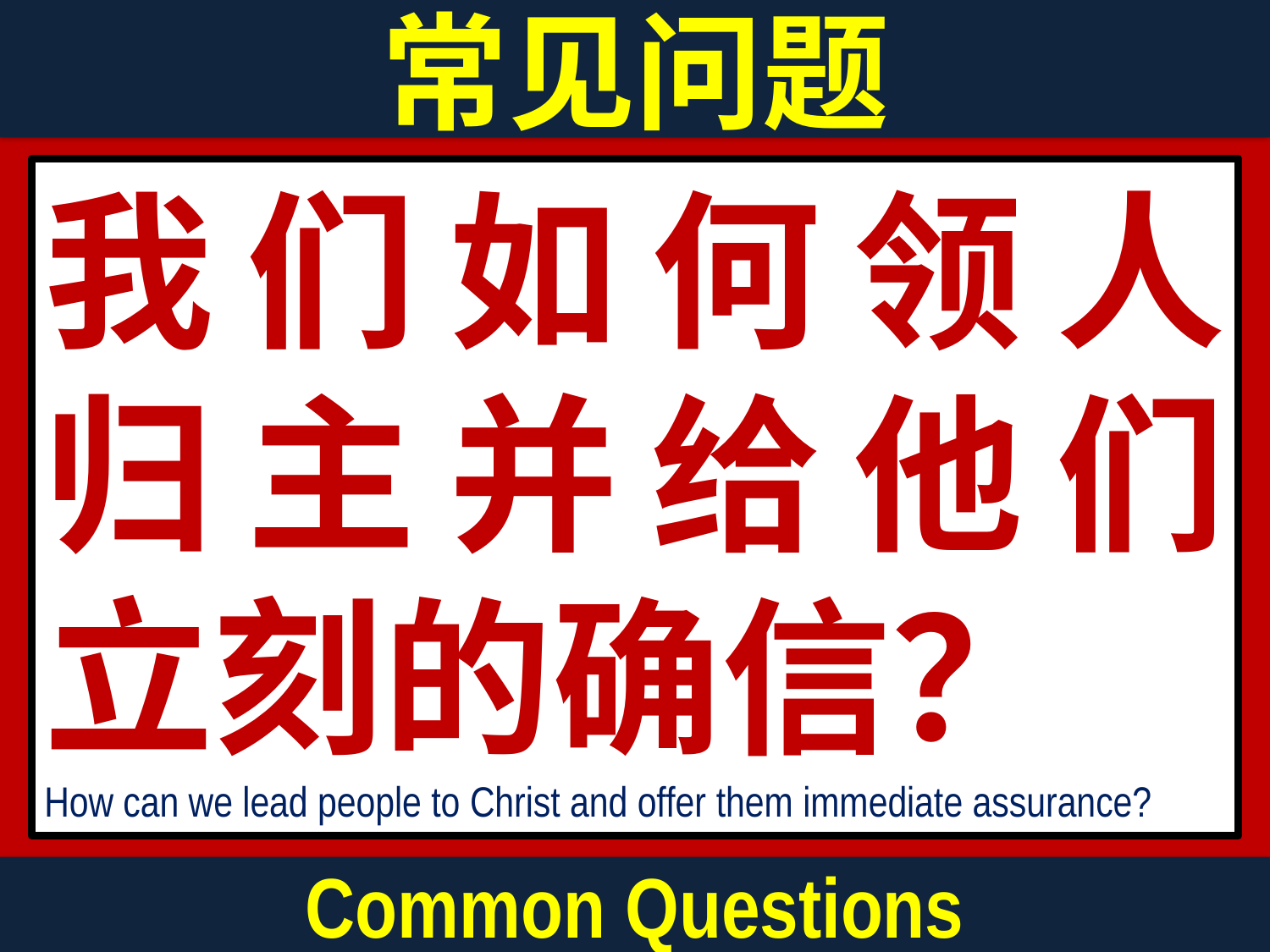

常见问题
我们如何领人归主并给他们立刻的确信？
How can we lead people to Christ and offer them immediate assurance?
Common Questions